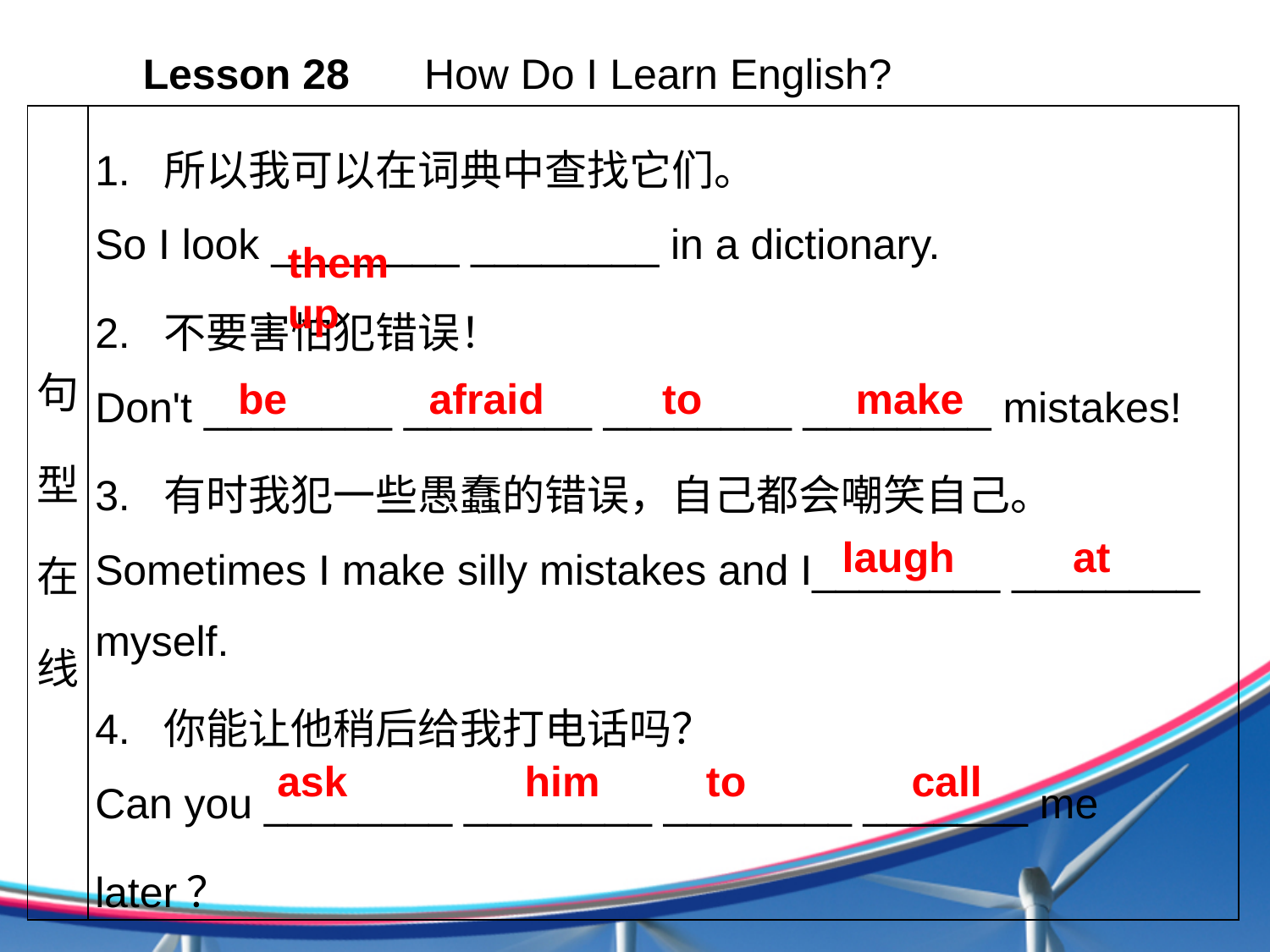

Lesson 28 　How Do I Learn English?
| 句型在线 | 1. 所以我可以在词典中查找它们。 So I look \_\_\_\_\_\_\_\_ \_\_\_\_\_\_\_\_ in a dictionary. 2. 不要害怕犯错误！ Don't \_\_\_\_\_\_\_\_ \_\_\_\_\_\_\_\_ \_\_\_\_\_\_\_\_ \_\_\_\_\_\_\_\_ mistakes! 3. 有时我犯一些愚蠢的错误，自己都会嘲笑自己。 Sometimes I make silly mistakes and I\_\_\_\_\_\_\_\_ \_\_\_\_\_\_\_\_ myself. 4. 你能让他稍后给我打电话吗？ Can you \_\_\_\_\_\_\_\_ \_\_\_\_\_\_\_\_ \_\_\_\_\_\_\_\_ \_\_\_\_\_\_\_ me later？ |
| --- | --- |
them               up
be            afraid          to             make
laugh          at
ask               him         to              call